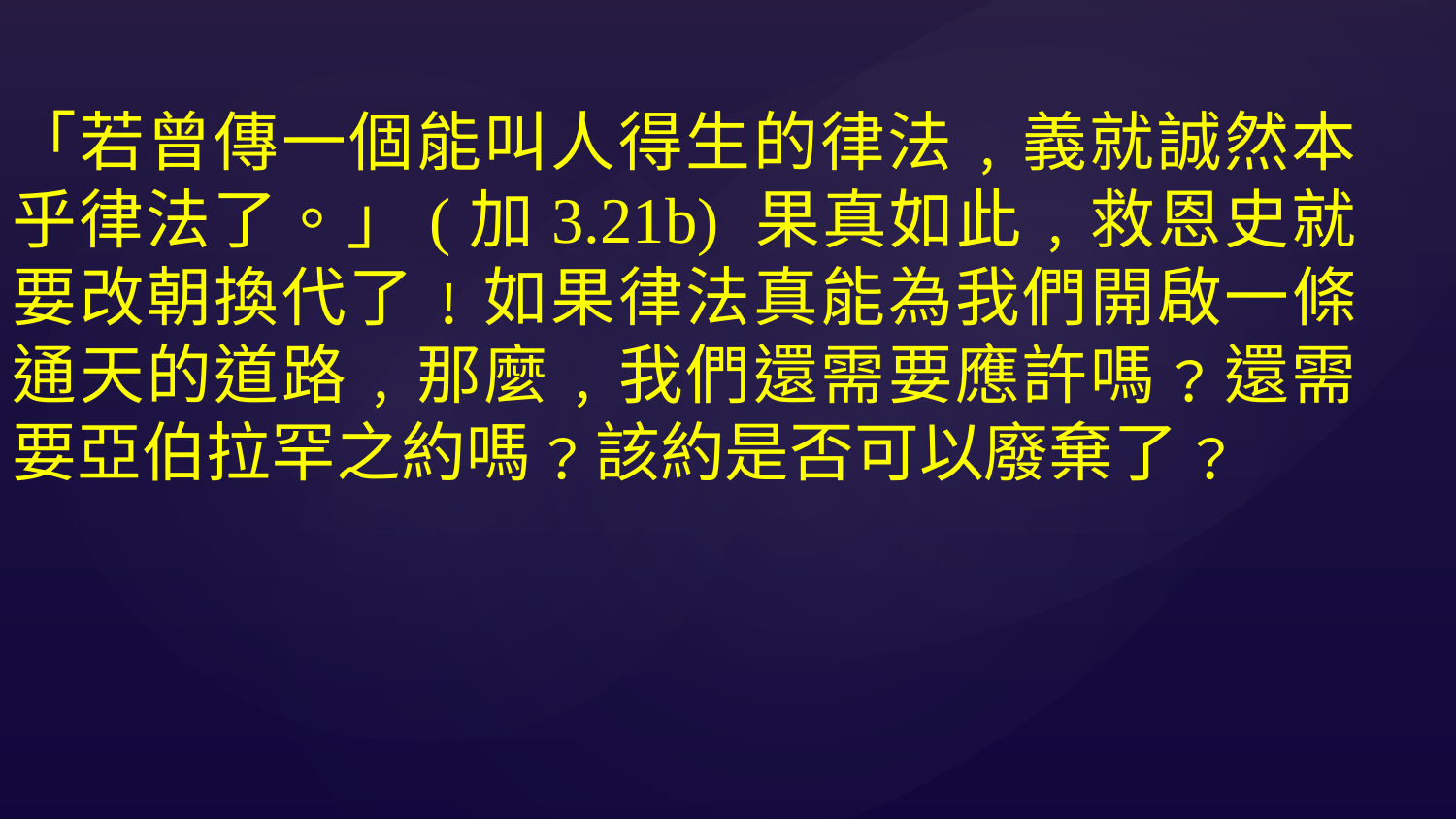

「若曾傳一個能叫人得生的律法﹐義就誠然本乎律法了。」(加3.21b) 果真如此﹐救恩史就要改朝換代了﹗如果律法真能為我們開啟一條通天的道路﹐那麼﹐我們還需要應許嗎﹖還需要亞伯拉罕之約嗎﹖該約是否可以廢棄了﹖